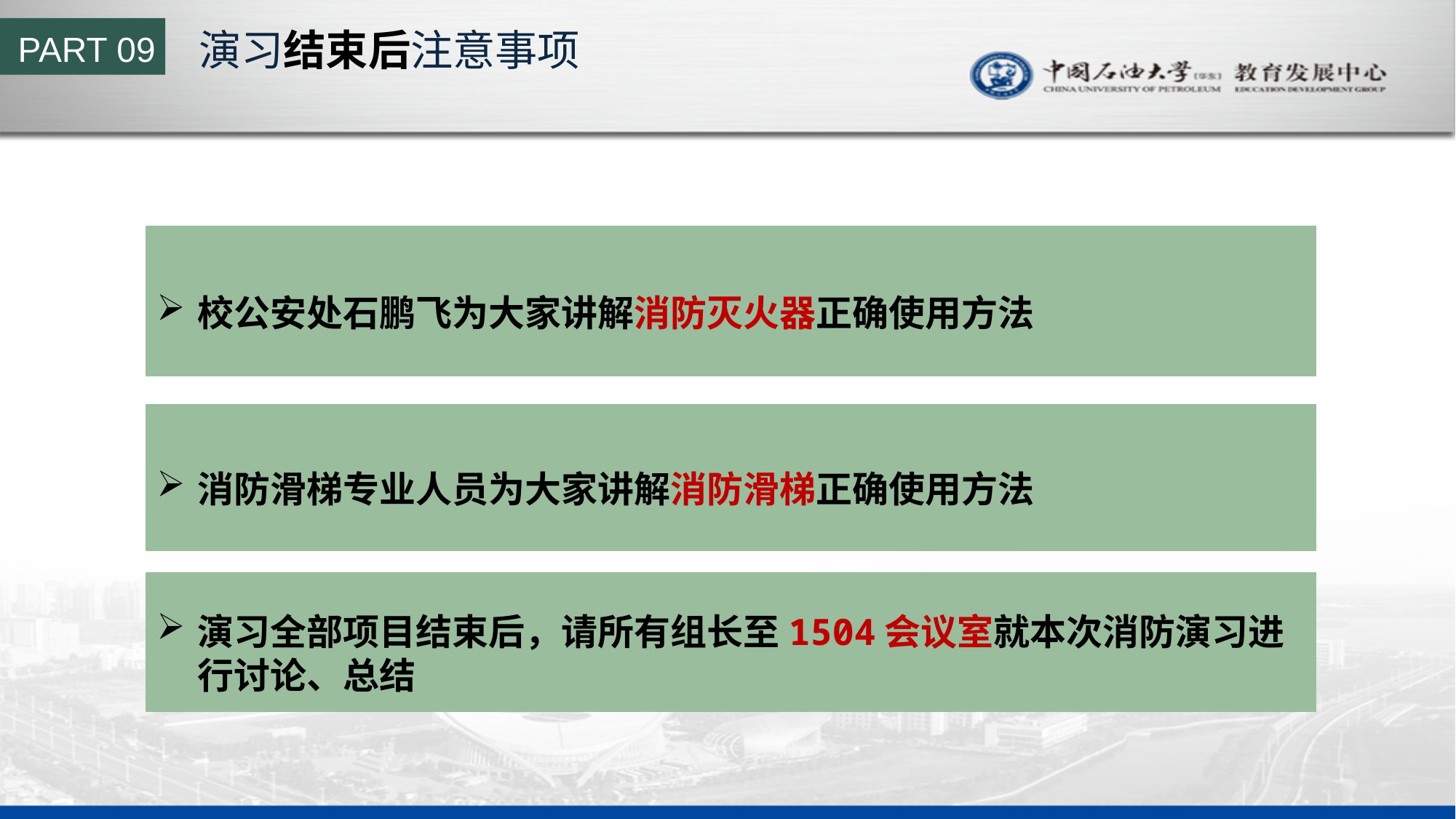

演习结束后注意事项
PART 09
校公安处石鹏飞为大家讲解消防灭火器正确使用方法
消防滑梯专业人员为大家讲解消防滑梯正确使用方法
演习全部项目结束后，请所有组长至1504会议室就本次消防演习进行讨论、总结